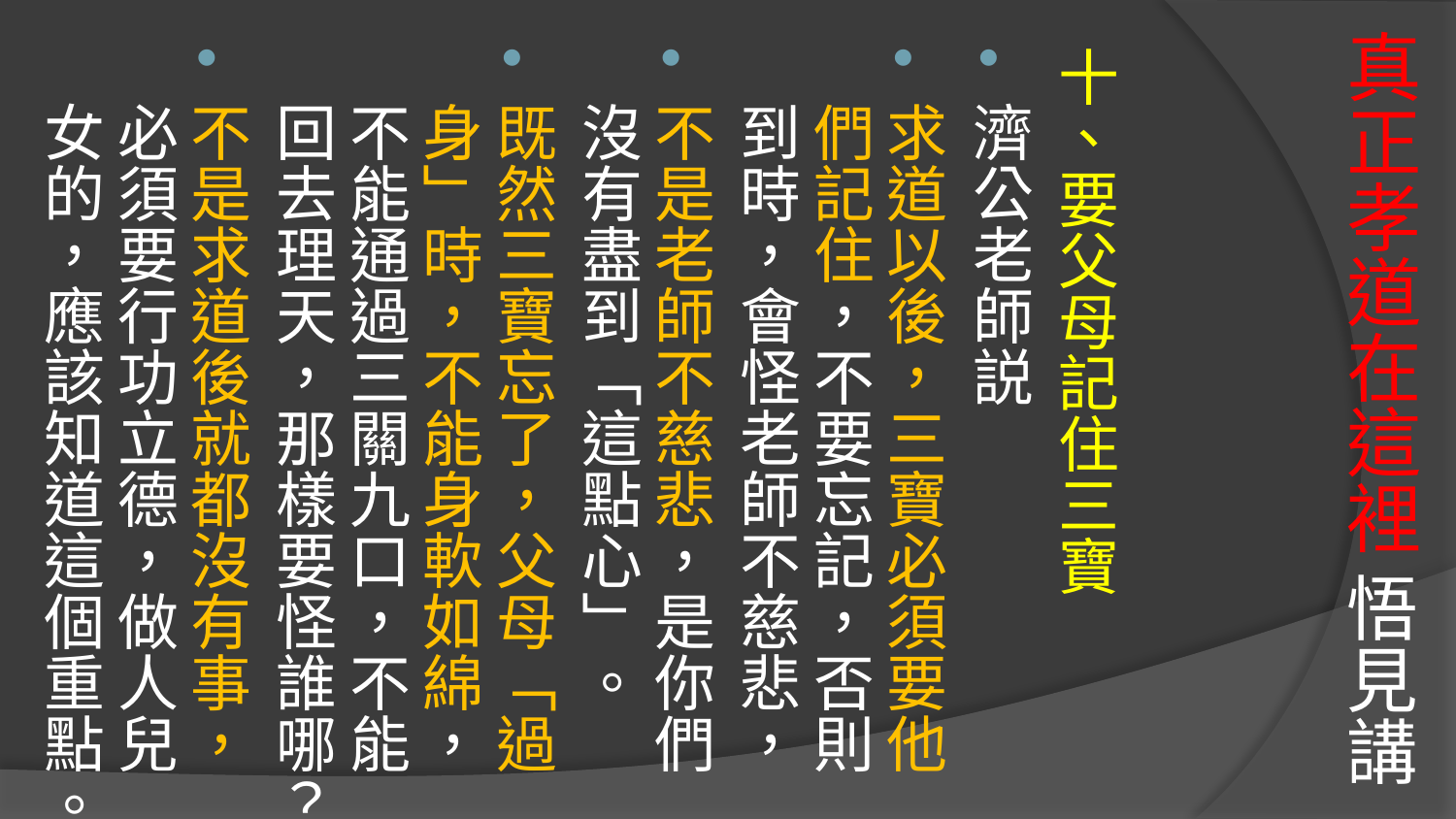

# 真正孝道在這裡 悟見講
十、要父母記住三寶
濟公老師説
求道以後，三寶必須要他們記住，不要忘記，否則到時，會怪老師不慈悲，
不是老師不慈悲，是你們沒有盡到「這點心」。
既然三寶忘了，父母「過身」時，不能身軟如綿，不能通過三關九口，不能回去理天，那樣要怪誰哪？
不是求道後就都沒有事，必須要行功立德，做人兒女的，應該知道這個重點。